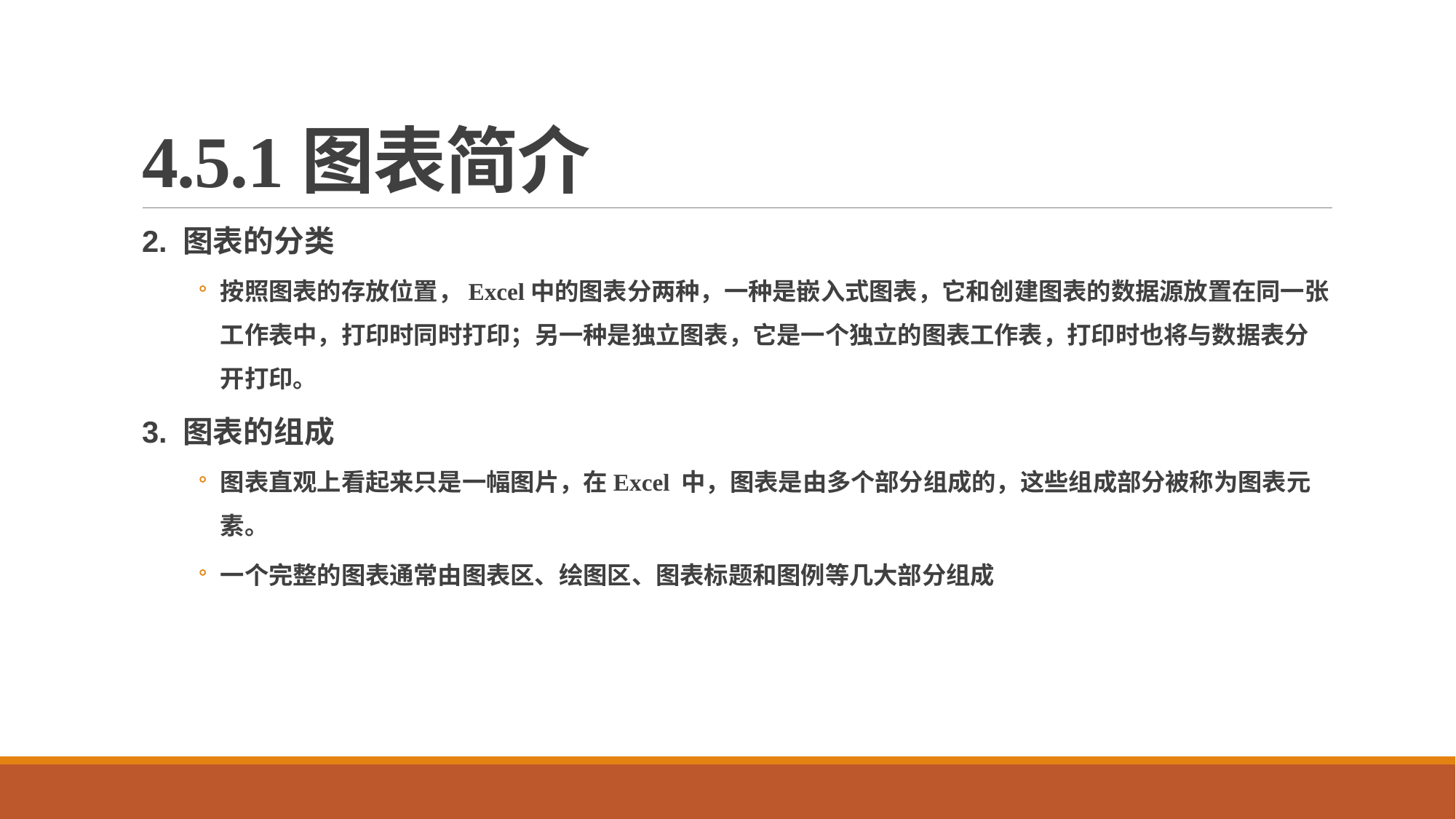

# 4.5.1图表简介
2. 图表的分类
按照图表的存放位置，Excel中的图表分两种，一种是嵌入式图表，它和创建图表的数据源放置在同一张工作表中，打印时同时打印；另一种是独立图表，它是一个独立的图表工作表，打印时也将与数据表分开打印。
3. 图表的组成
图表直观上看起来只是一幅图片，在Excel 中，图表是由多个部分组成的，这些组成部分被称为图表元素。
一个完整的图表通常由图表区、绘图区、图表标题和图例等几大部分组成